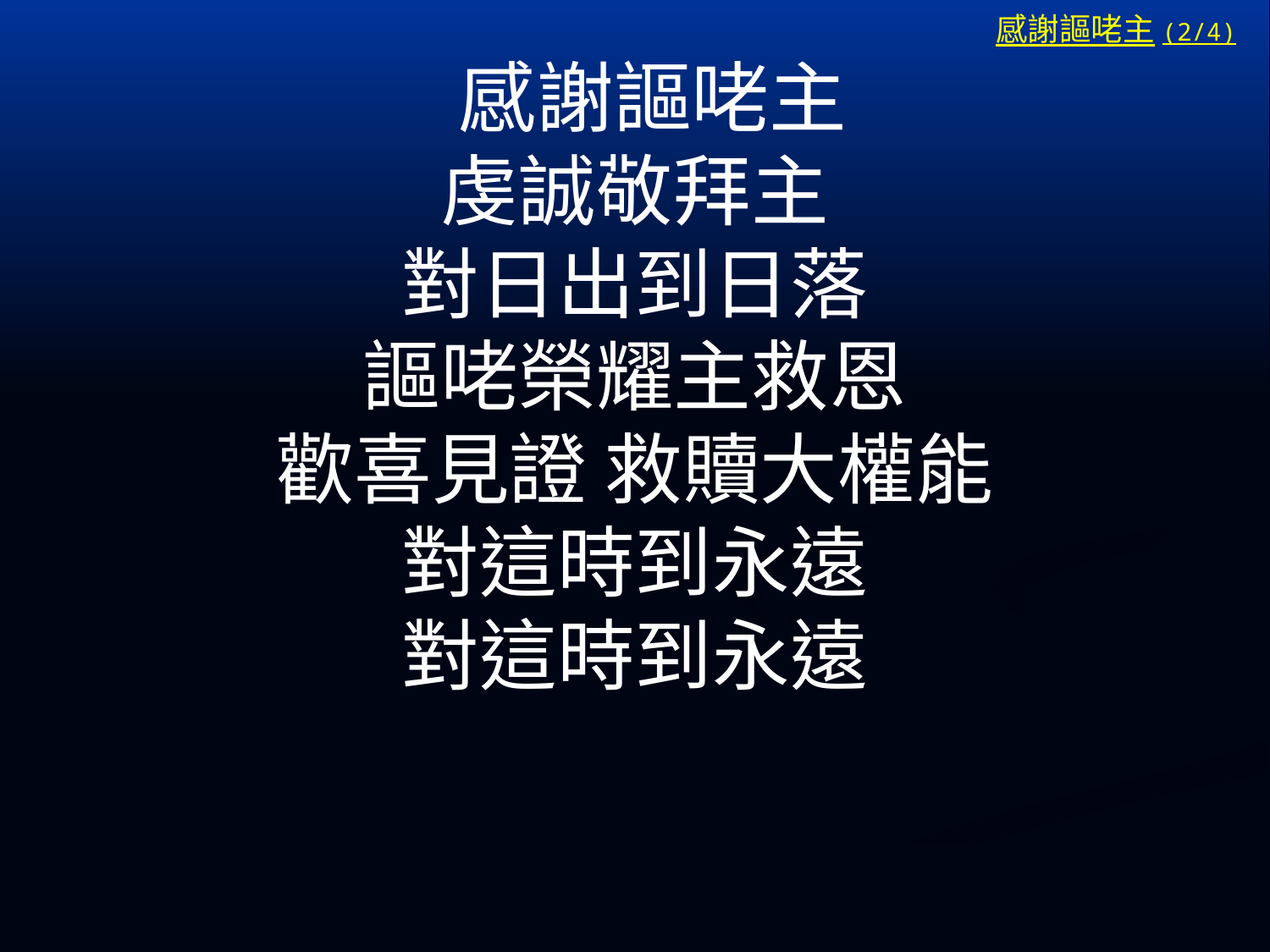

# 感謝謳咾主(2/4)
 感謝謳咾主
虔誠敬拜主
對日出到日落
謳咾榮耀主救恩
歡喜見證 救贖大權能
對這時到永遠
對這時到永遠